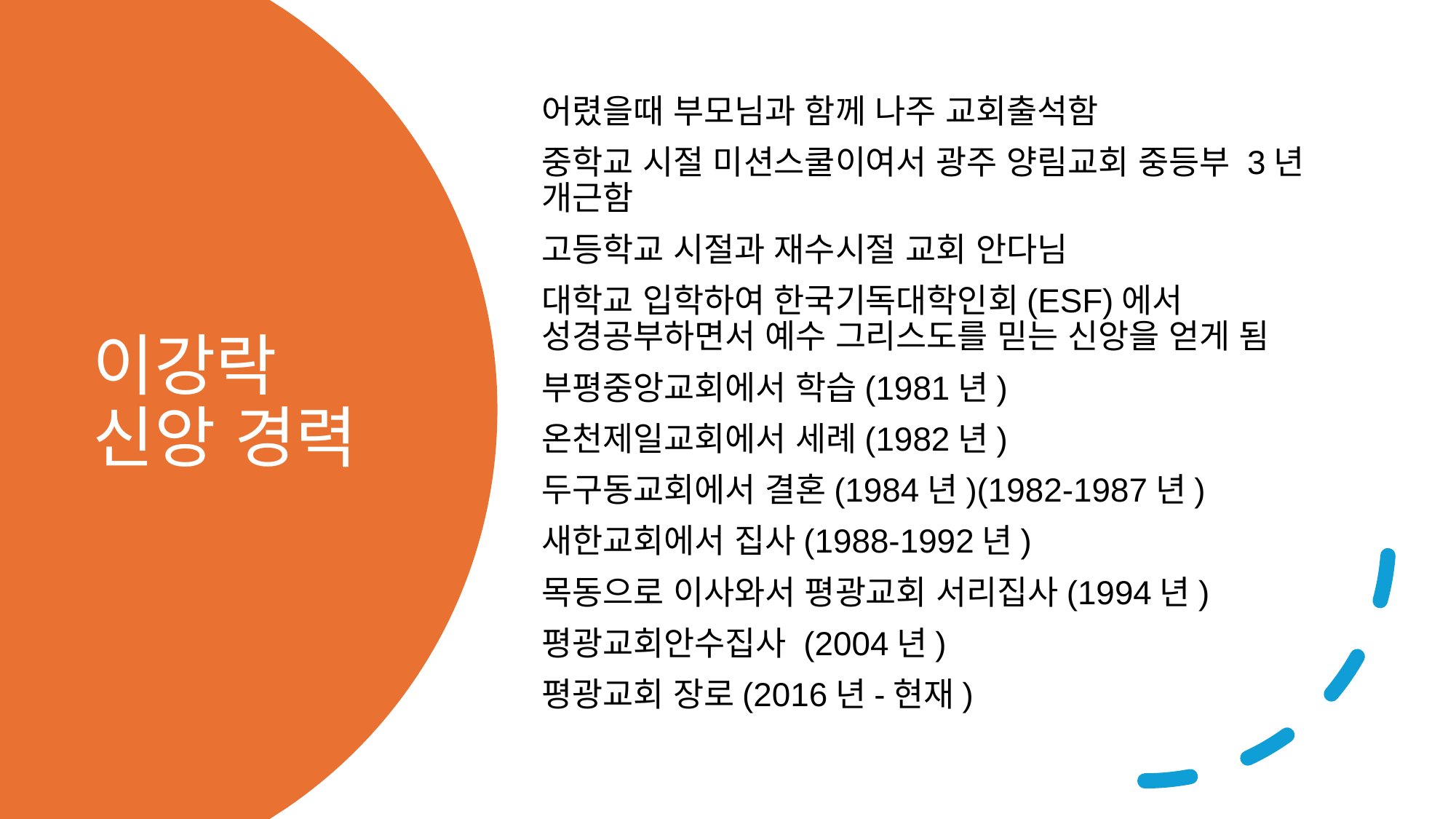

어렸을때 부모님과 함께 나주 교회출석함
중학교 시절 미션스쿨이여서 광주 양림교회 중등부 3년 개근함
고등학교 시절과 재수시절 교회 안다님
대학교 입학하여 한국기독대학인회(ESF)에서 성경공부하면서 예수 그리스도를 믿는 신앙을 얻게 됨
부평중앙교회에서 학습(1981년)
온천제일교회에서 세례(1982년)
두구동교회에서 결혼(1984년)(1982-1987년)
새한교회에서 집사(1988-1992년)
목동으로 이사와서 평광교회 서리집사(1994년)
평광교회안수집사 (2004년)
평광교회 장로(2016년-현재)
# 이강락 신앙 경력